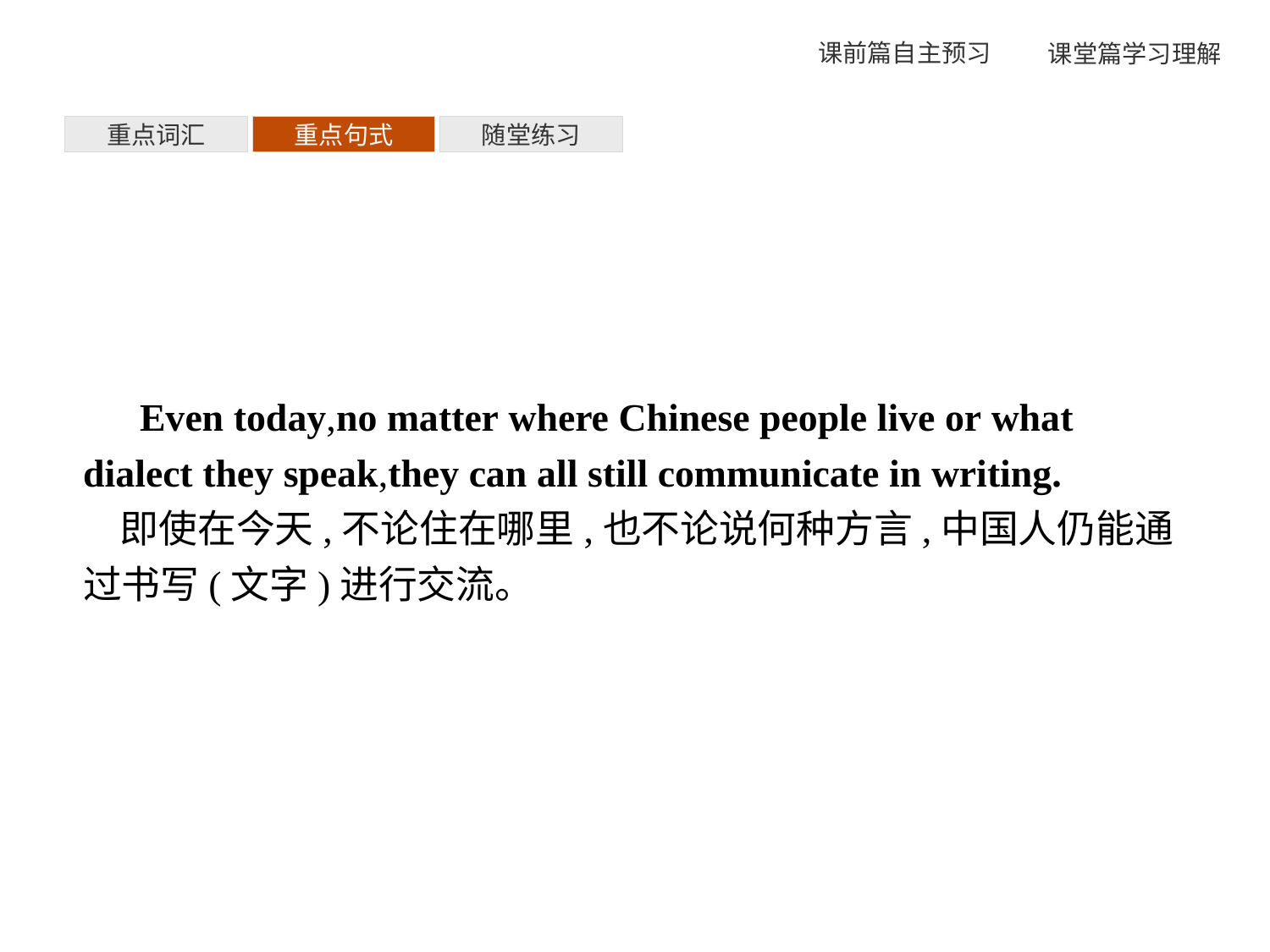

重点词汇
重点句式
随堂练习
Even today,no matter where Chinese people live or what dialect they speak,they can all still communicate in writing.
即使在今天,不论住在哪里,也不论说何种方言,中国人仍能通过书写(文字)进行交流。